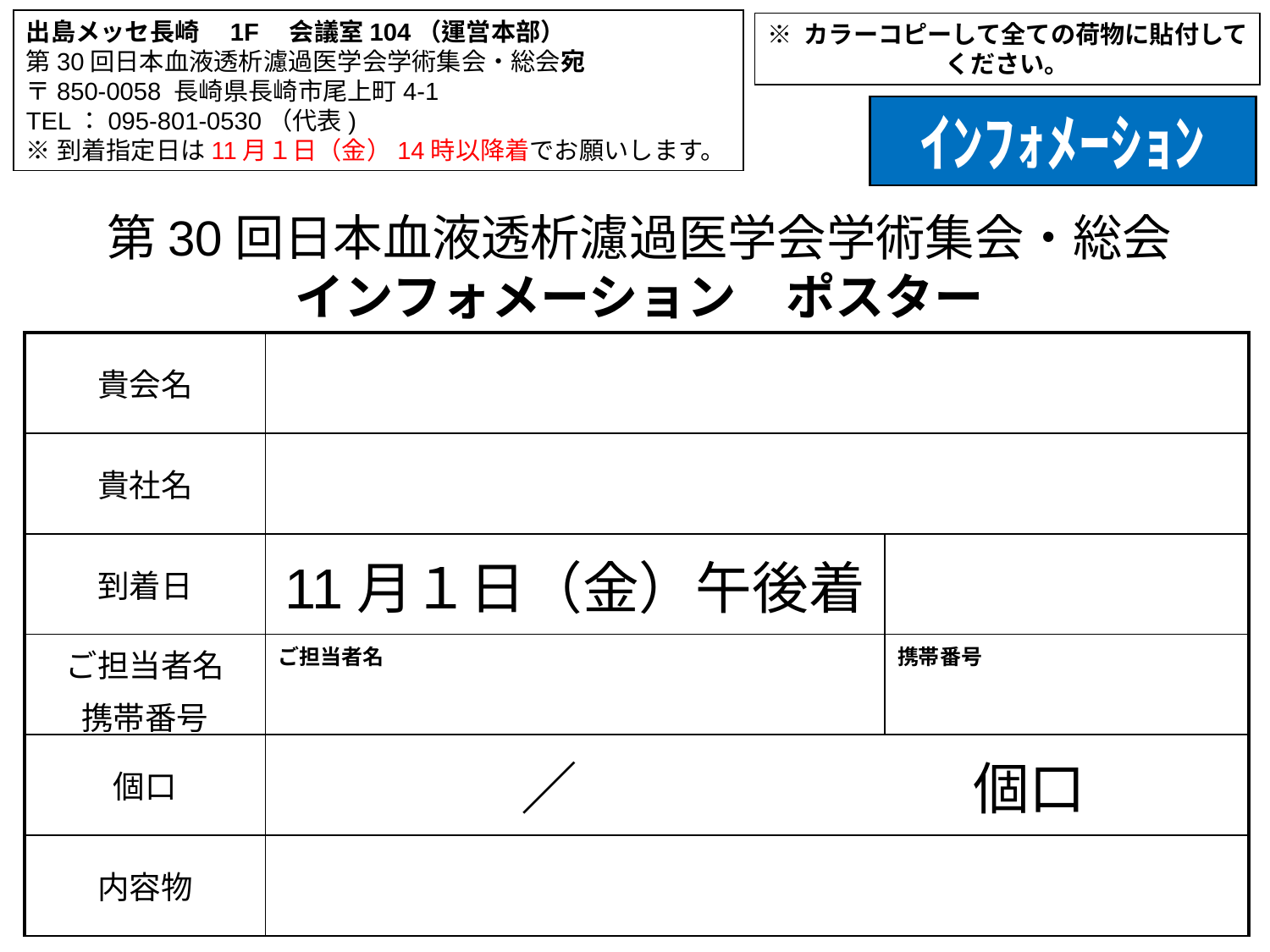

出島メッセ長崎　1F　会議室104（運営本部）
第30回日本血液透析濾過医学会学術集会・総会宛
〒850-0058 長崎県長崎市尾上町4-1
TEL：095-801-0530（代表)
※到着指定日は11月１日（金）14時以降着でお願いします。
※ カラーコピーして全ての荷物に貼付してください。
ｲﾝﾌｫﾒｰｼｮﾝ
第30回日本血液透析濾過医学会学術集会・総会
インフォメーション　ポスター
| 貴会名 |  |  |
| --- | --- | --- |
| 貴社名 |  |  |
| 到着日 | 11月１日（金）午後着 |  |
| ご担当者名 携帯番号 | ご担当者名 | 携帯番号 |
| 個口 | ／　　　　　　　個口 |  |
| 内容物 |  |  |